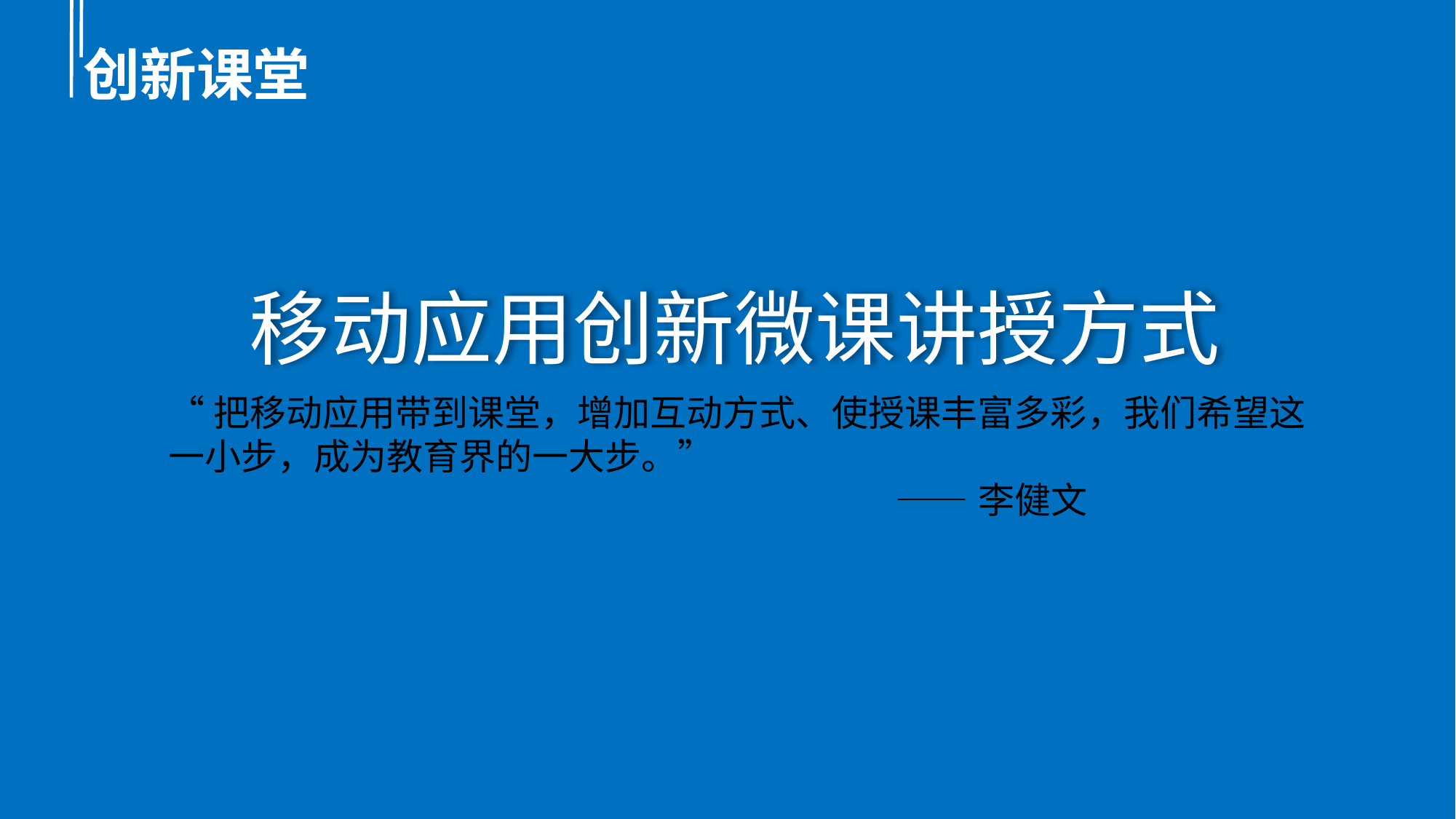

# 创新课堂
移动应用创新微课讲授方式
“把移动应用带到课堂，增加互动方式、使授课丰富多彩，我们希望这一小步，成为教育界的一大步。”
                                                              ——李健文